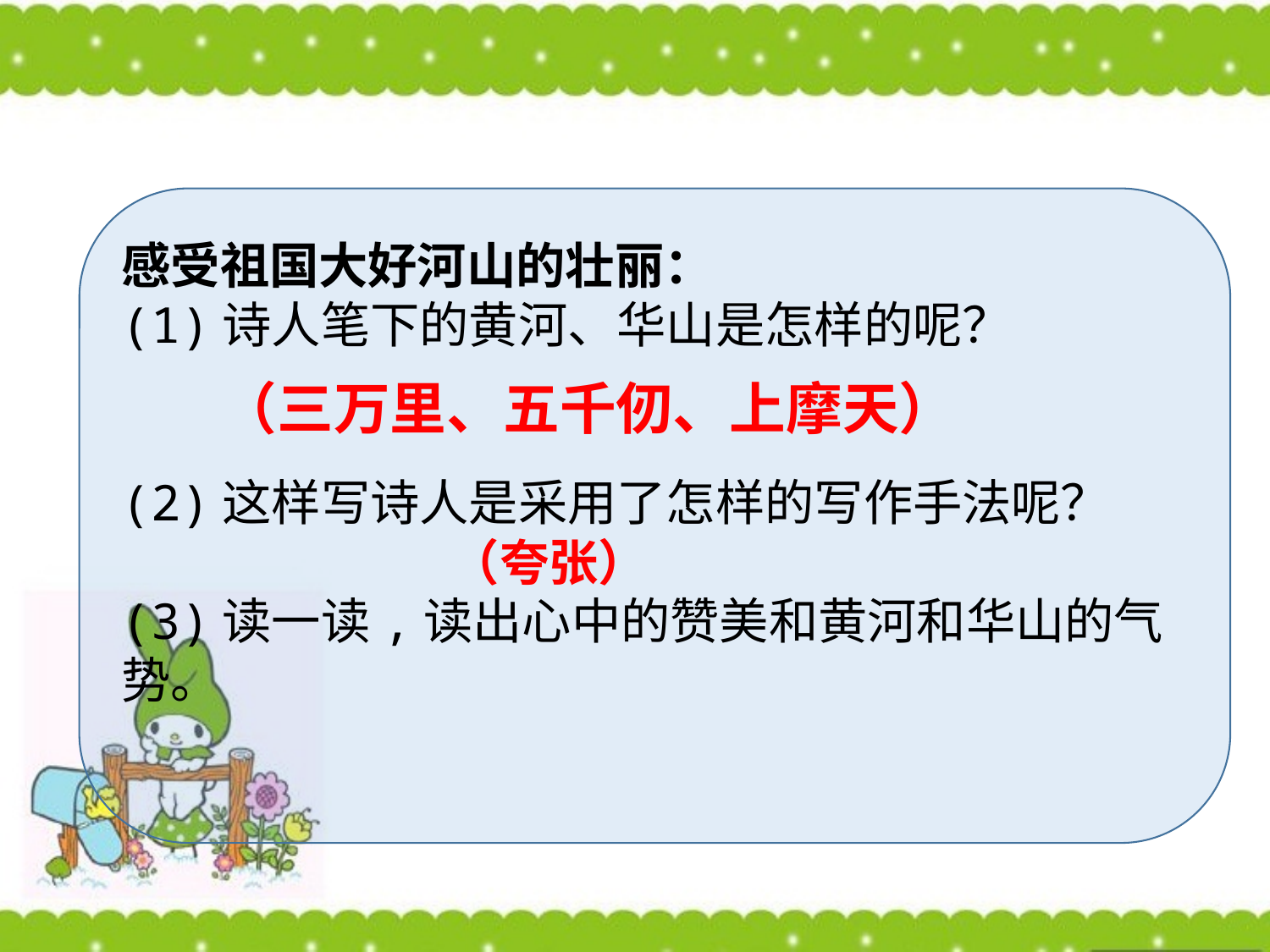

感受祖国大好河山的壮丽：
(1)诗人笔下的黄河、华山是怎样的呢？

(2)这样写诗人是采用了怎样的写作手法呢？

(3)读一读,读出心中的赞美和黄河和华山的气势。

（三万里、五千仞、上摩天）
（夸张）